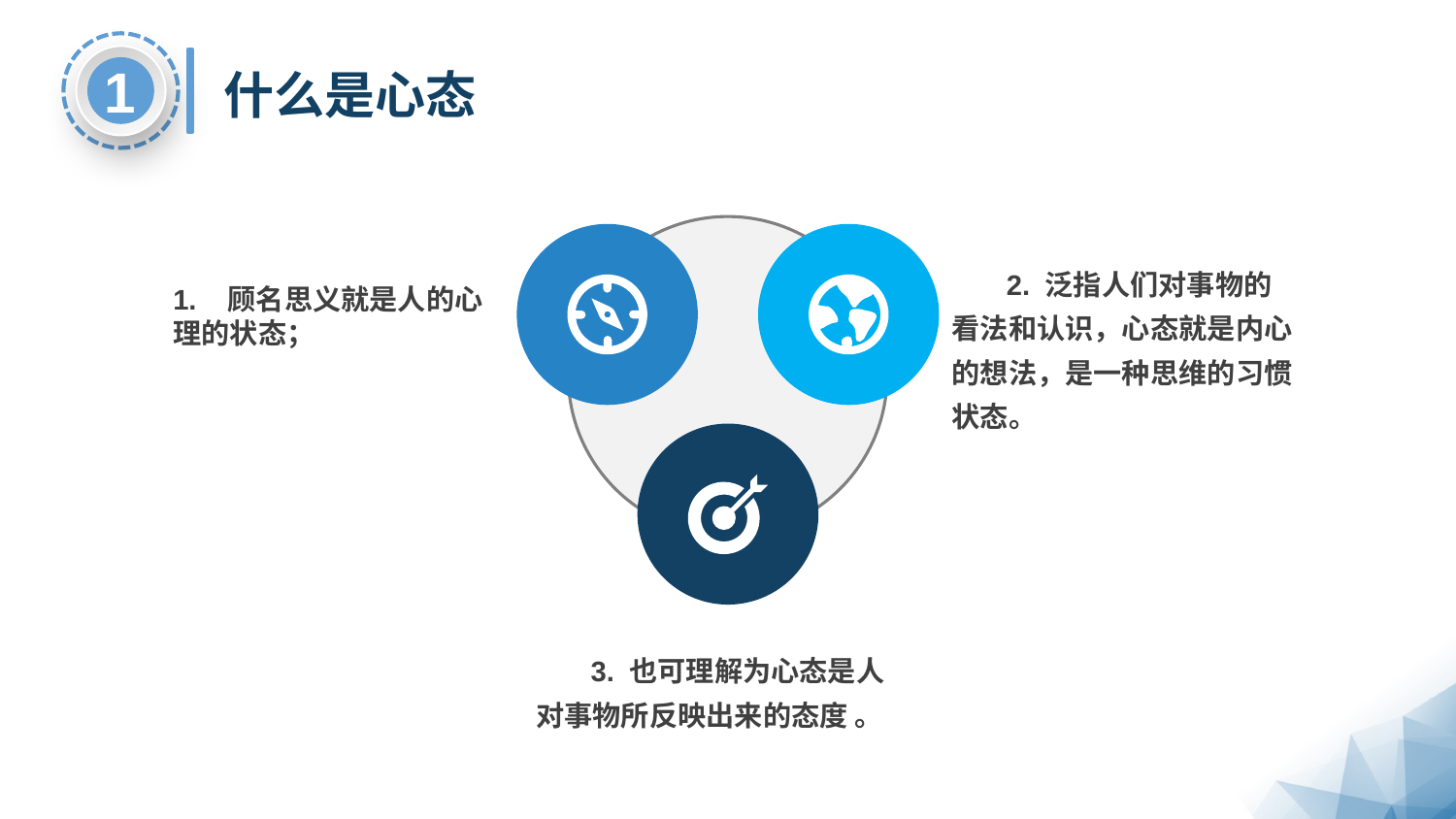

什么是心态

2. 泛指人们对事物的看法和认识，心态就是内心的想法，是一种思维的习惯状态。
1.   顾名思义就是人的心理的状态；

3. 也可理解为心态是人对事物所反映出来的态度 。